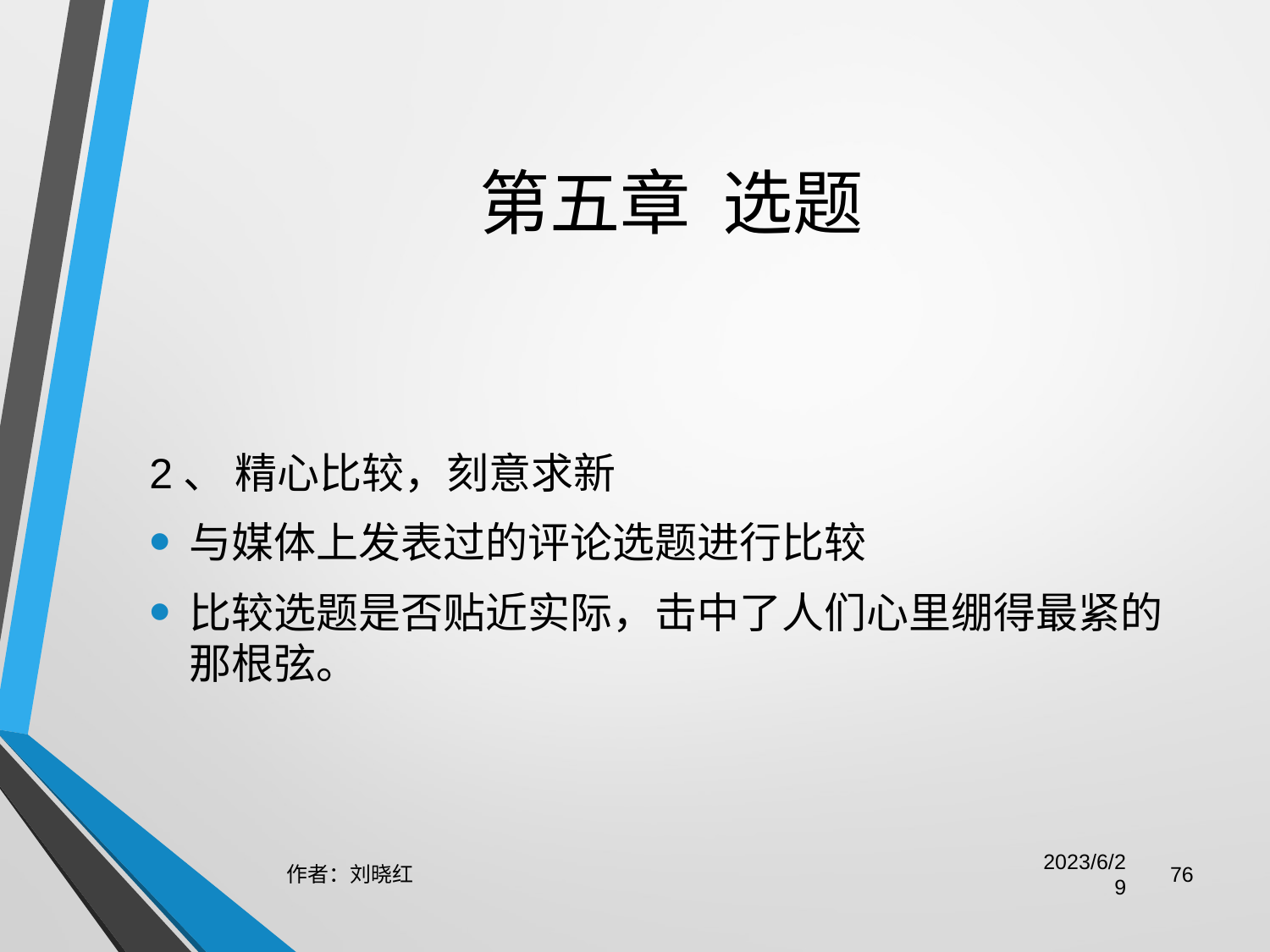

# 第五章  选题
2、 精心比较，刻意求新
与媒体上发表过的评论选题进行比较
比较选题是否贴近实际，击中了人们心里绷得最紧的那根弦。

作者：刘晓红
2023/6/29
76